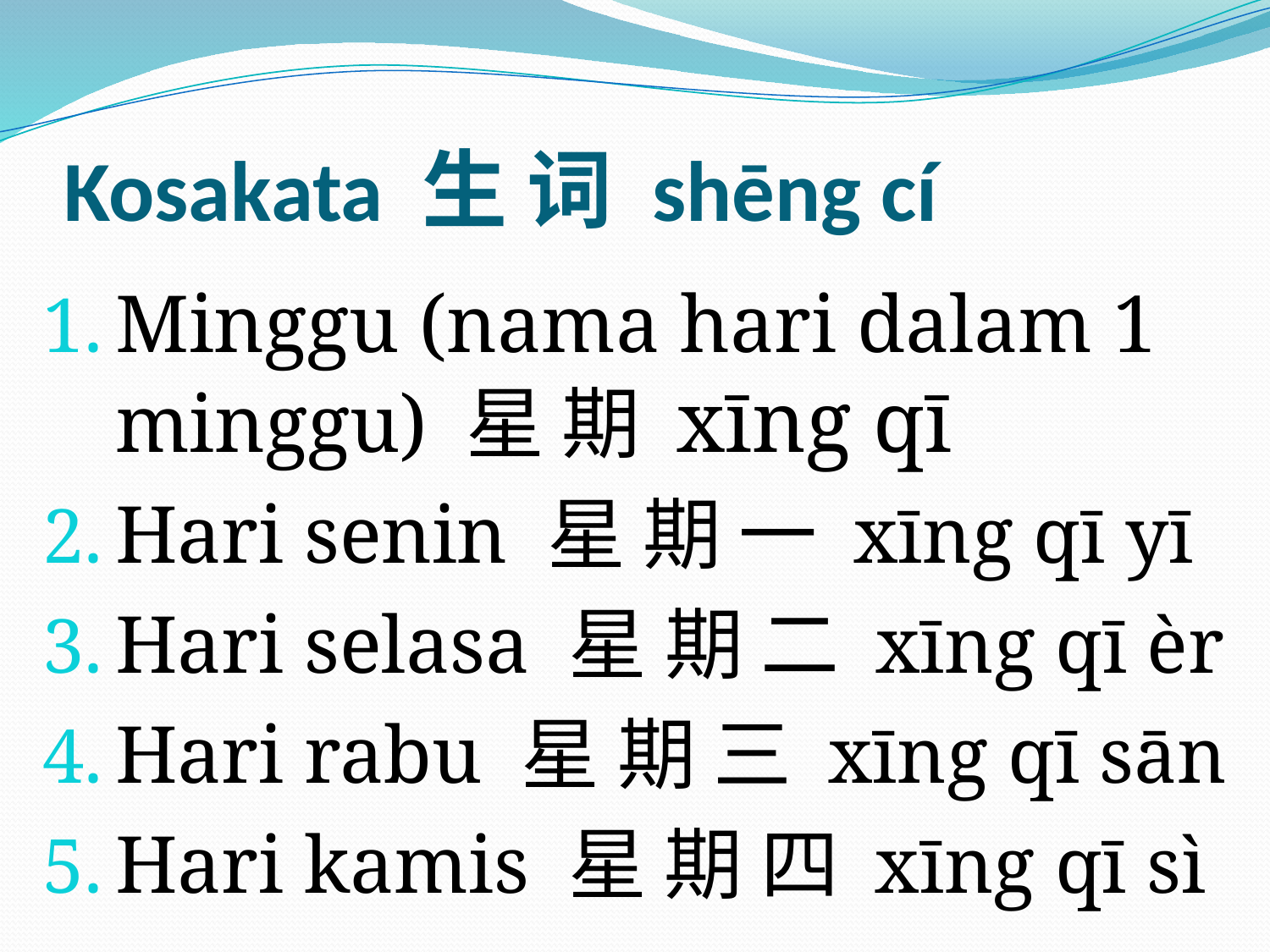

# Kosakata 生 词 shēng cí
Minggu (nama hari dalam 1 minggu) 星 期 xīng qī
Hari senin 星 期 一 xīng qī yī
Hari selasa 星 期 二 xīng qī èr
Hari rabu 星 期 三 xīng qī sān
Hari kamis 星 期 四 xīng qī sì